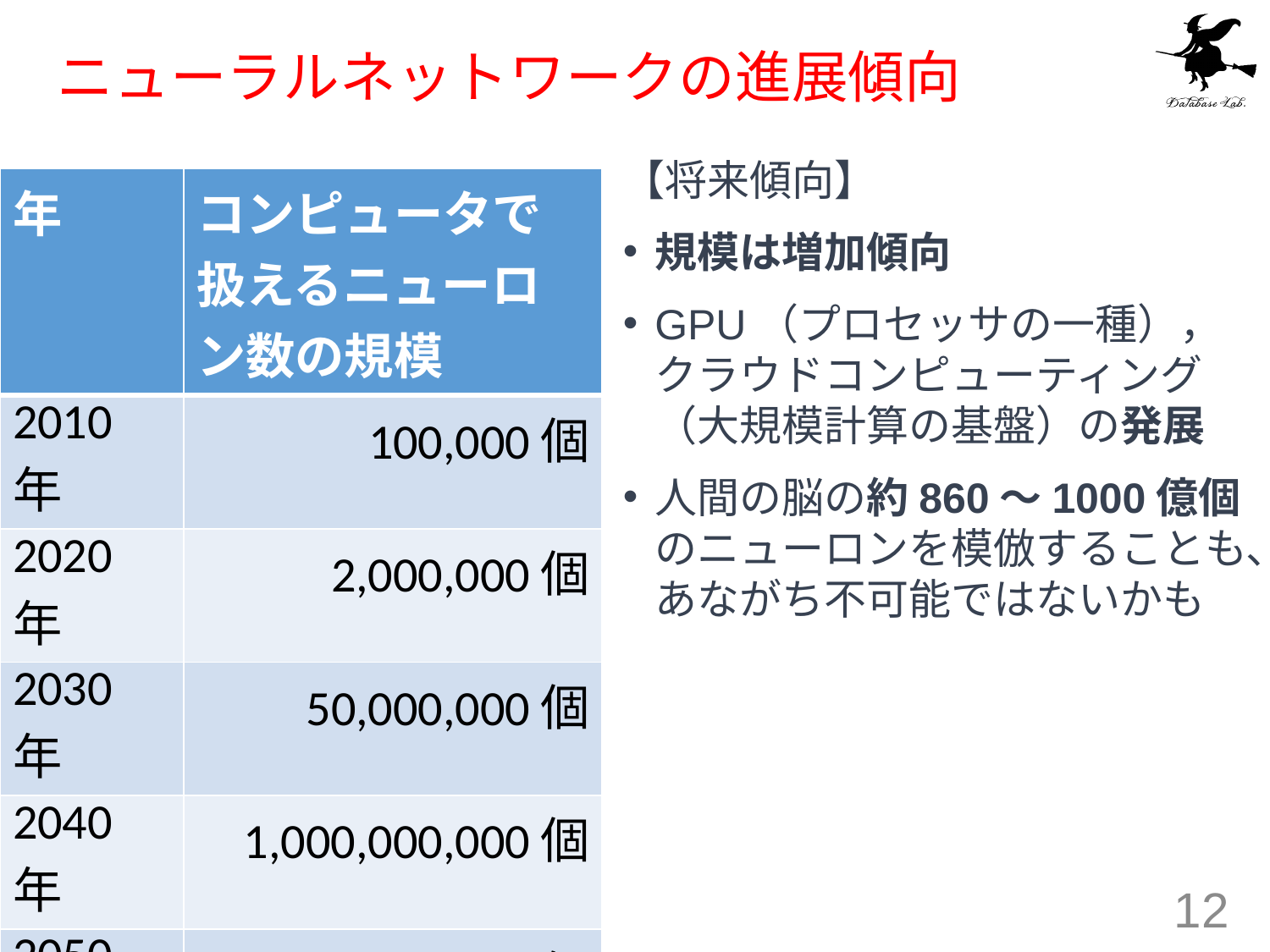

# ニューラルネットワークの進展傾向
【将来傾向】
規模は増加傾向
GPU（プロセッサの一種），クラウドコンピューティング（大規模計算の基盤）の発展
人間の脳の約860～1000億個のニューロンを模倣することも、あながち不可能ではないかも
| 年 | コンピュータで扱えるニューロン数の規模 |
| --- | --- |
| 2010年 | 100,000個 |
| 2020年 | 2,000,000個 |
| 2030年 | 50,000,000個 |
| 2040年 | 1,000,000,000個 |
| 2050年 | 20,000,000,000個 |
所説あります
2055年ごろには1000憶を超えるかも？
12